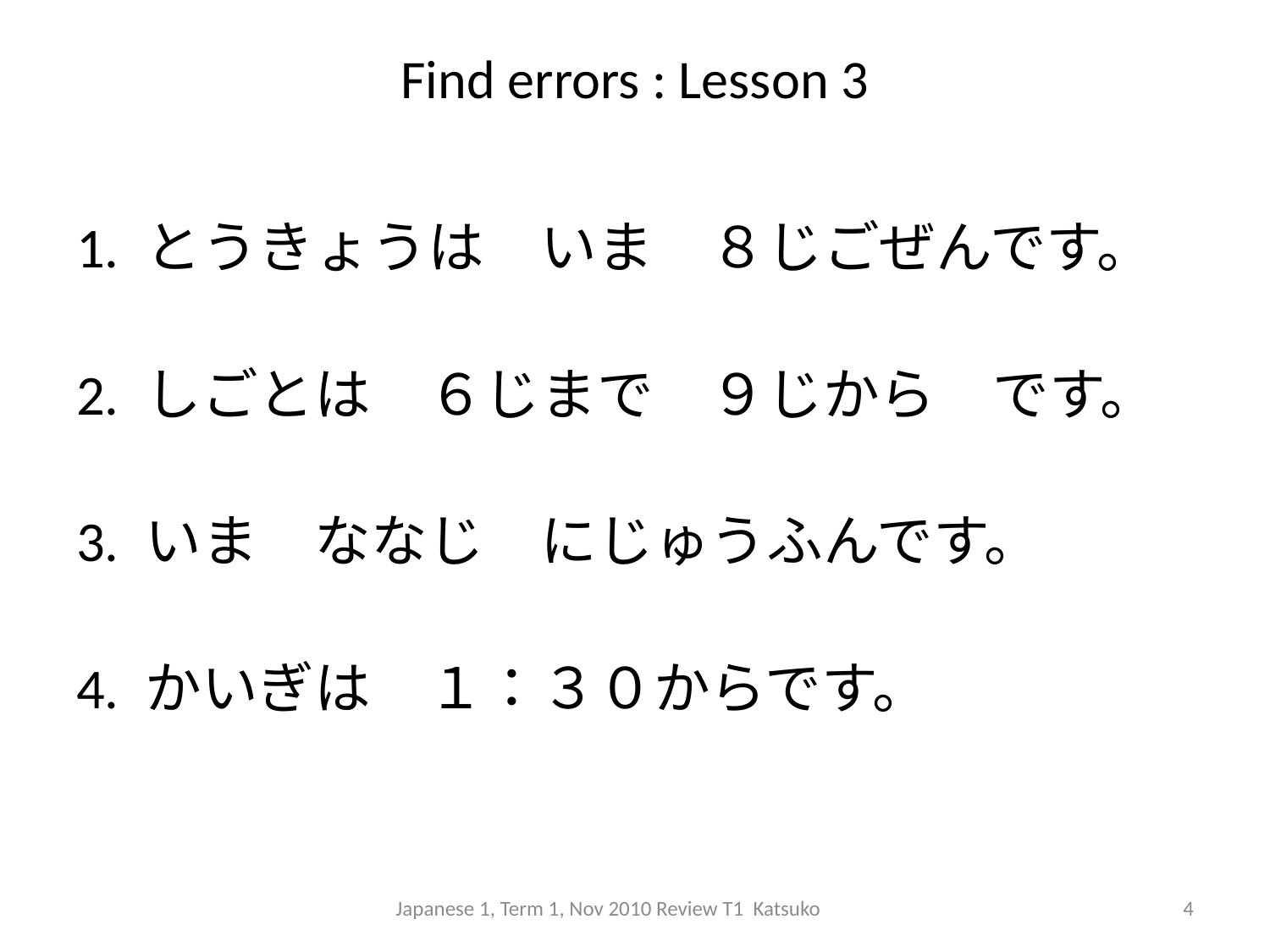

# Find errors : Lesson 3
1. とうきょうは　いま　８じごぜんです。
2. しごとは　６じまで　９じから　です。
3. いま　ななじ　にじゅうふんです。
4. かいぎは　１：３０からです。

Japanese 1, Term 1, Nov 2010 Review T1  Katsuko
4